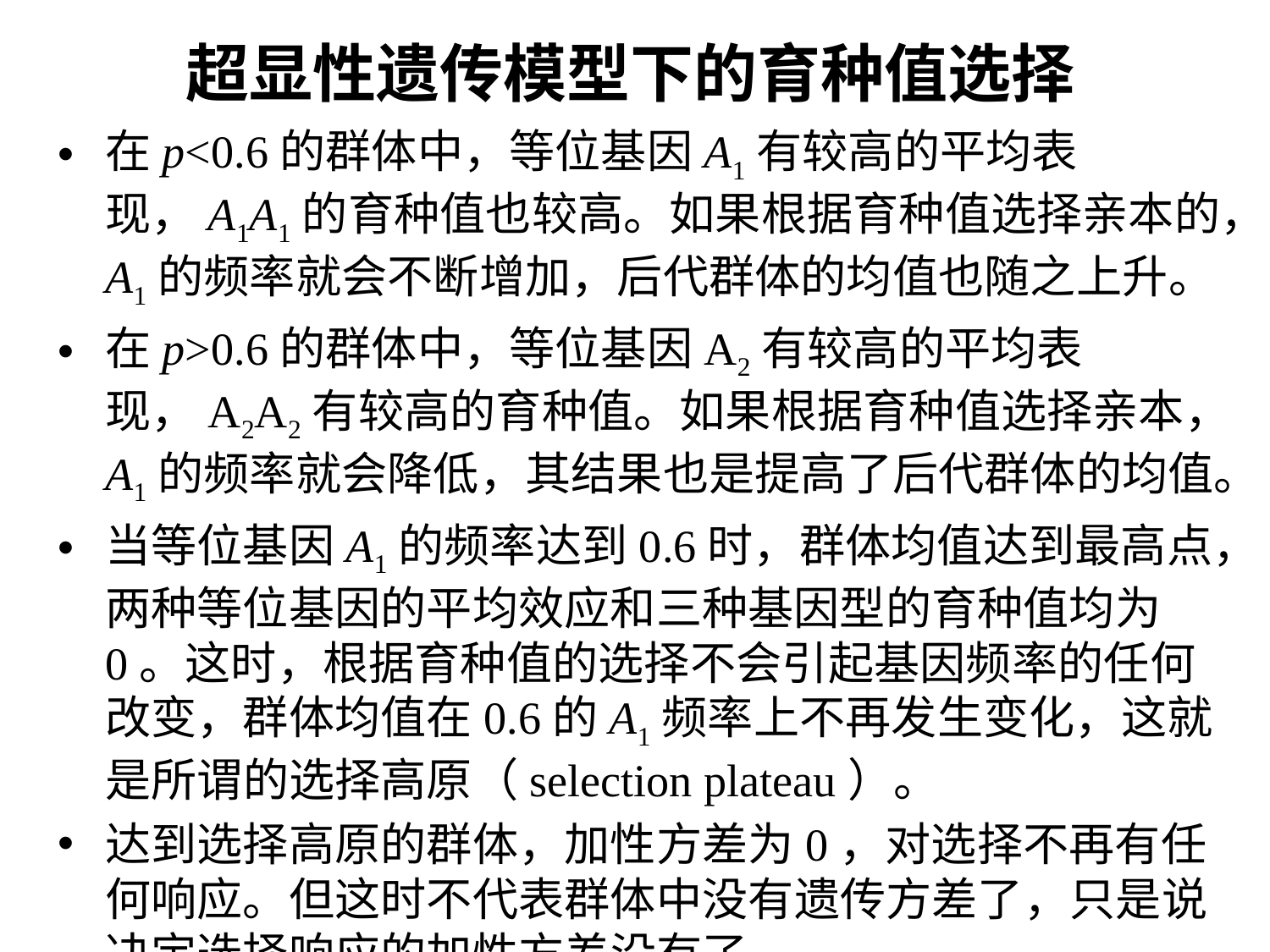

# 超显性遗传模型下的育种值选择
在p<0.6的群体中，等位基因A1有较高的平均表现，A1A1的育种值也较高。如果根据育种值选择亲本的，A1的频率就会不断增加，后代群体的均值也随之上升。
在p>0.6的群体中，等位基因A2有较高的平均表现，A2A2有较高的育种值。如果根据育种值选择亲本，A1的频率就会降低，其结果也是提高了后代群体的均值。
当等位基因A1的频率达到0.6时，群体均值达到最高点，两种等位基因的平均效应和三种基因型的育种值均为0。这时，根据育种值的选择不会引起基因频率的任何改变，群体均值在0.6的A1频率上不再发生变化，这就是所谓的选择高原（selection plateau）。
达到选择高原的群体，加性方差为0，对选择不再有任何响应。但这时不代表群体中没有遗传方差了，只是说决定选择响应的加性方差没有了。